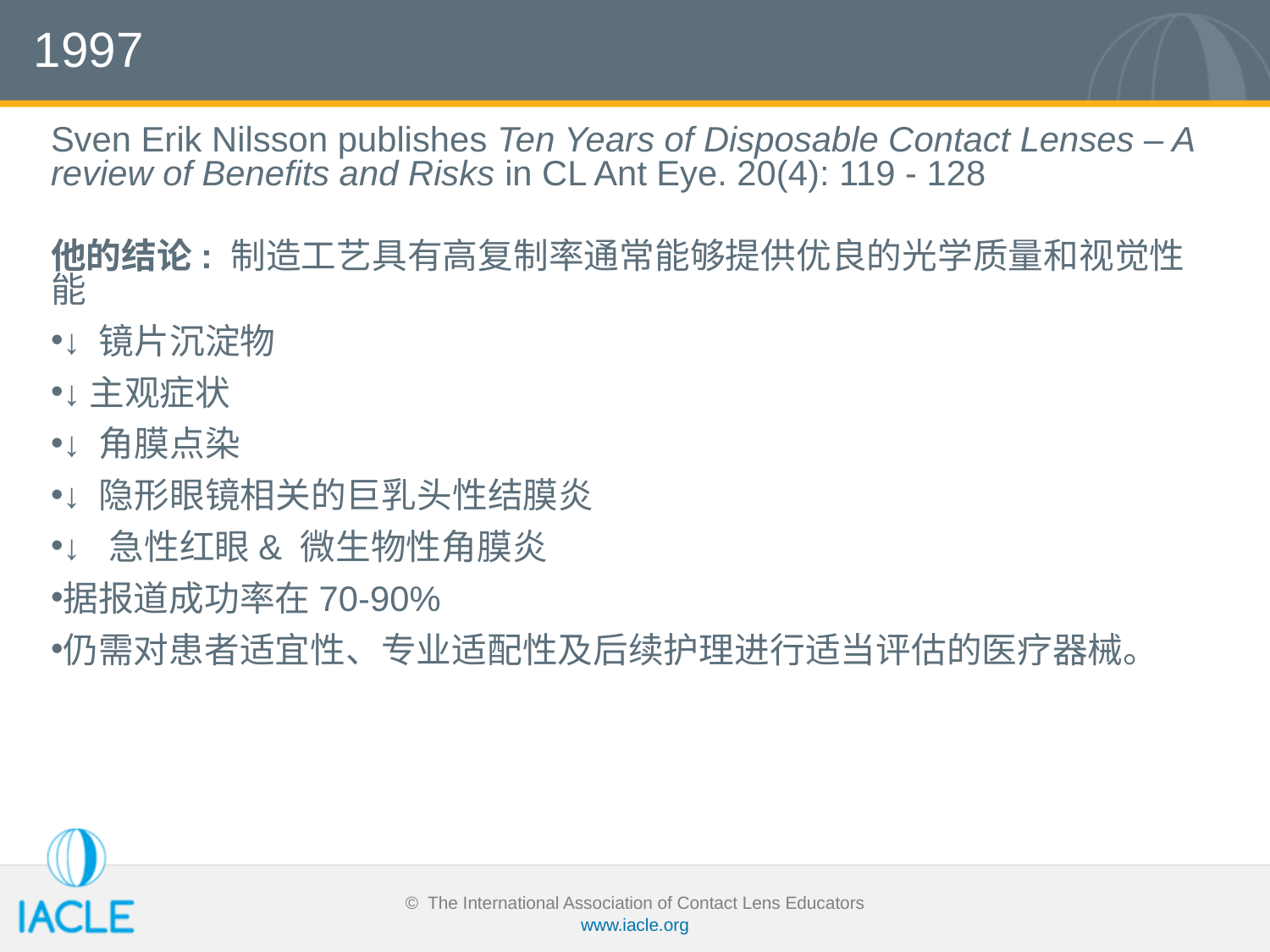

# 1997
Sven Erik Nilsson publishes Ten Years of Disposable Contact Lenses – A review of Benefits and Risks in CL Ant Eye. 20(4): 119 - 128

他的结论: 制造工艺具有高复制率通常能够提供优良的光学质量和视觉性能
↓ 镜片沉淀物
↓主观症状
↓ 角膜点染
↓ 隐形眼镜相关的巨乳头性结膜炎
↓  急性红眼& 微生物性角膜炎
据报道成功率在70-90%
仍需对患者适宜性、专业适配性及后续护理进行适当评估的医疗器械。